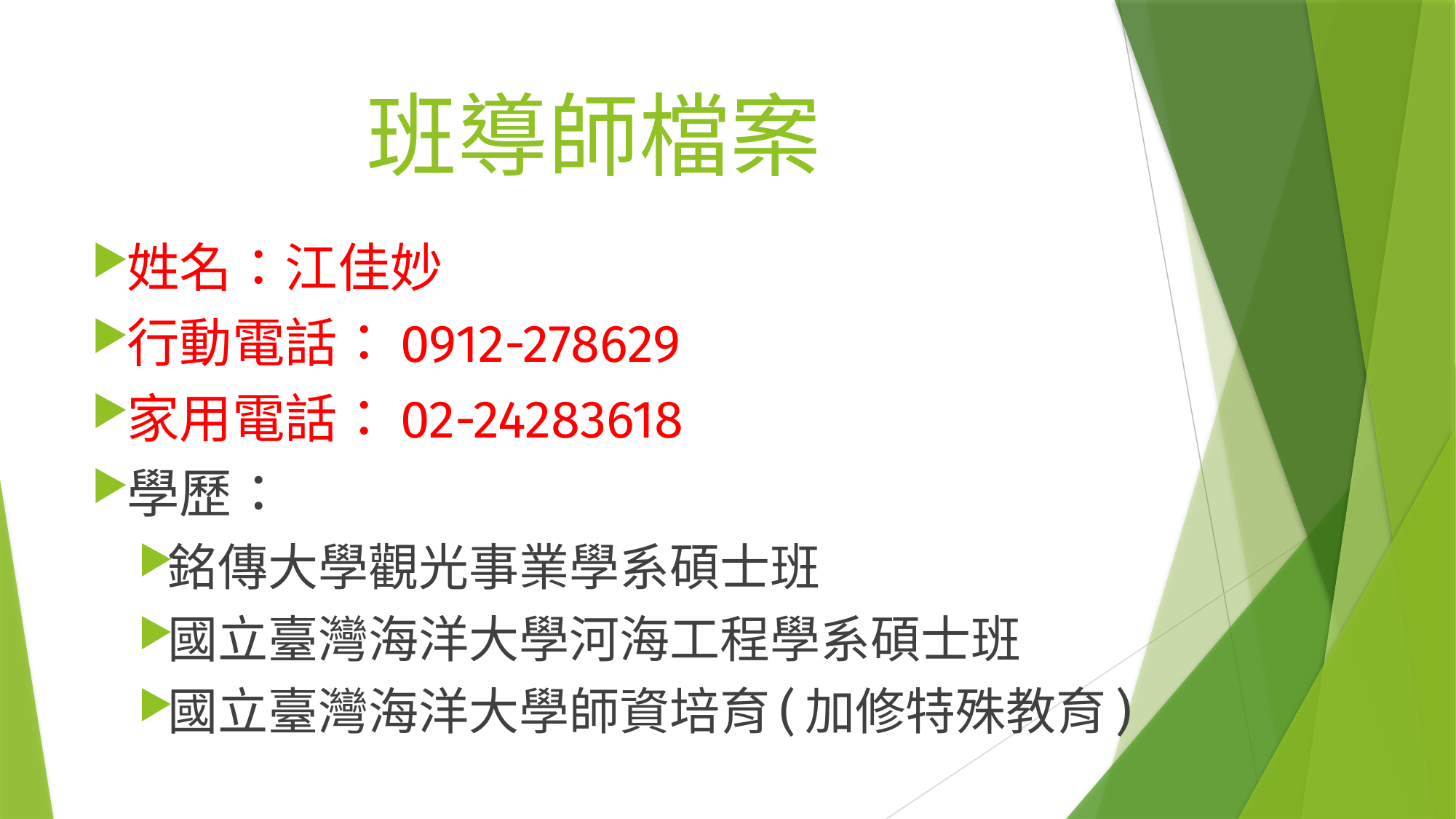

# 班導師檔案
姓名：江佳妙
行動電話：0912-278629
家用電話：02-24283618
學歷：
銘傳大學觀光事業學系碩士班
國立臺灣海洋大學河海工程學系碩士班
國立臺灣海洋大學師資培育(加修特殊教育)